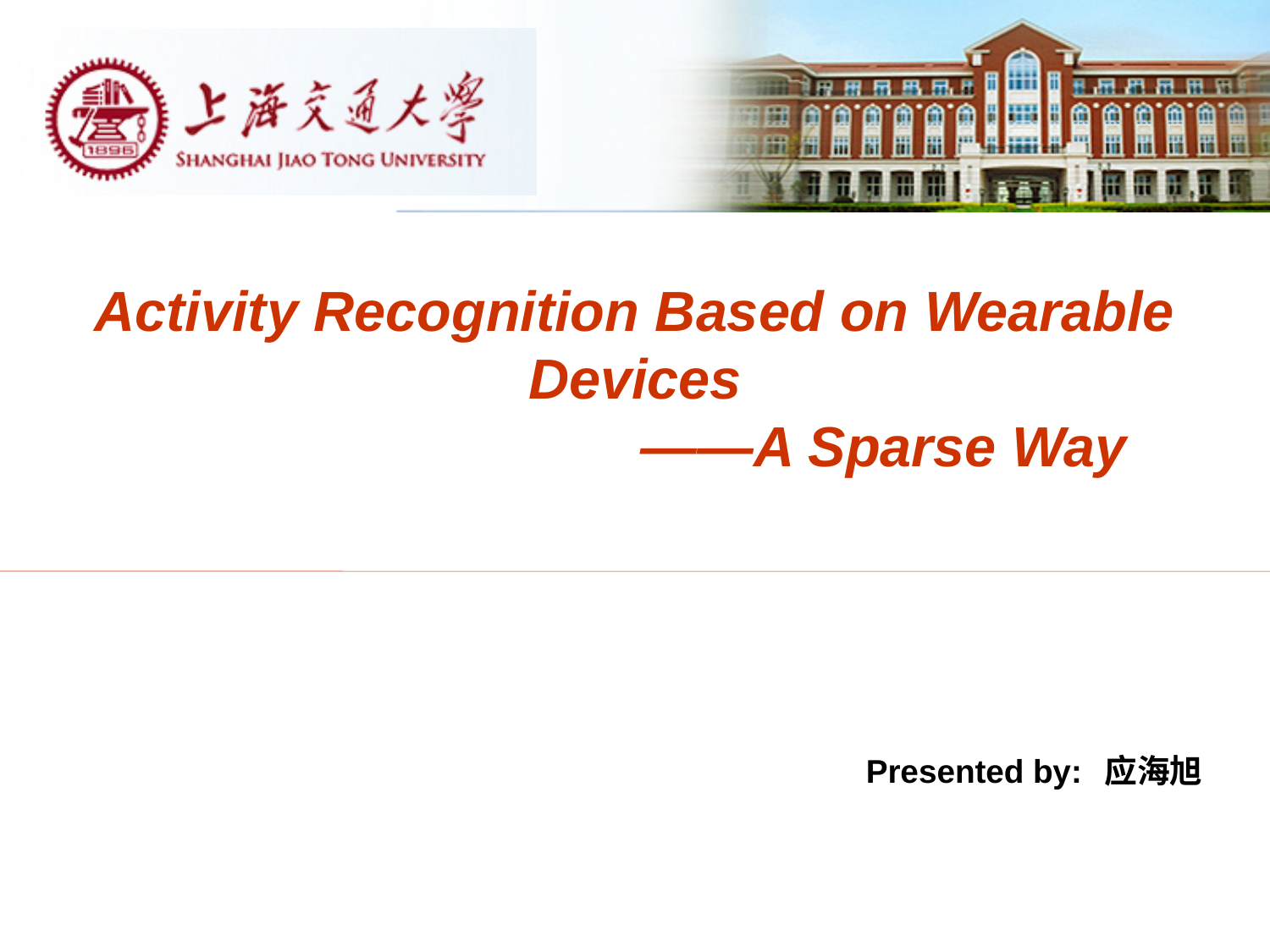

Activity Recognition Based on Wearable Devices
                                ——A Sparse Way
Presented by: 应海旭